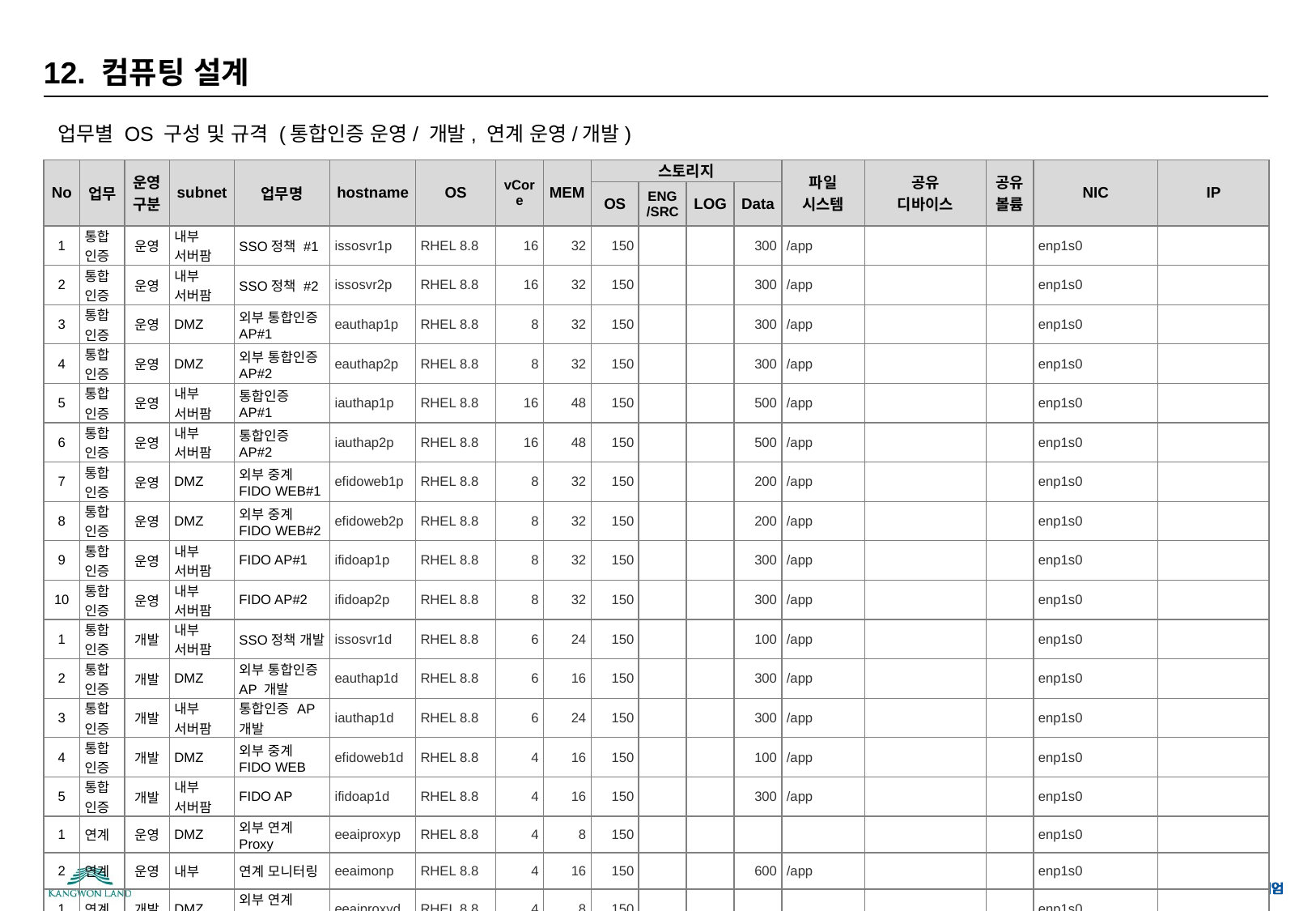

# 12. 컴퓨팅 설계
업무별 OS 구성 및 규격 (통합인증 운영/ 개발, 연계 운영/개발)
| No | 업무 | 운영구분 | subnet | 업무명 | hostname | OS | vCore | MEM | 스토리지 |  |  |  | 파일 시스템 | 공유 디바이스 | 공유 볼륨 | NIC | IP |
| --- | --- | --- | --- | --- | --- | --- | --- | --- | --- | --- | --- | --- | --- | --- | --- | --- | --- |
|  |  |  |  |  |  |  |  |  | OS | ENG /SRC | LOG | Data |  |  |  |  |  |
| 1 | 통합인증 | 운영 | 내부 서버팜 | SSO정책 #1 | issosvr1p | RHEL 8.8 | 16 | 32 | 150 |  |  | 300 | /app |  |  | enp1s0 |  |
| 2 | 통합인증 | 운영 | 내부 서버팜 | SSO정책 #2 | issosvr2p | RHEL 8.8 | 16 | 32 | 150 |  |  | 300 | /app |  |  | enp1s0 |  |
| 3 | 통합인증 | 운영 | DMZ | 외부 통합인증 AP#1 | eauthap1p | RHEL 8.8 | 8 | 32 | 150 |  |  | 300 | /app |  |  | enp1s0 |  |
| 4 | 통합인증 | 운영 | DMZ | 외부 통합인증 AP#2 | eauthap2p | RHEL 8.8 | 8 | 32 | 150 |  |  | 300 | /app |  |  | enp1s0 |  |
| 5 | 통합인증 | 운영 | 내부 서버팜 | 통합인증 AP#1 | iauthap1p | RHEL 8.8 | 16 | 48 | 150 |  |  | 500 | /app |  |  | enp1s0 |  |
| 6 | 통합인증 | 운영 | 내부 서버팜 | 통합인증 AP#2 | iauthap2p | RHEL 8.8 | 16 | 48 | 150 |  |  | 500 | /app |  |  | enp1s0 |  |
| 7 | 통합인증 | 운영 | DMZ | 외부 중계 FIDO WEB#1 | efidoweb1p | RHEL 8.8 | 8 | 32 | 150 |  |  | 200 | /app |  |  | enp1s0 |  |
| 8 | 통합인증 | 운영 | DMZ | 외부 중계 FIDO WEB#2 | efidoweb2p | RHEL 8.8 | 8 | 32 | 150 |  |  | 200 | /app |  |  | enp1s0 |  |
| 9 | 통합인증 | 운영 | 내부 서버팜 | FIDO AP#1 | ifidoap1p | RHEL 8.8 | 8 | 32 | 150 |  |  | 300 | /app |  |  | enp1s0 |  |
| 10 | 통합인증 | 운영 | 내부 서버팜 | FIDO AP#2 | ifidoap2p | RHEL 8.8 | 8 | 32 | 150 |  |  | 300 | /app |  |  | enp1s0 |  |
| 1 | 통합인증 | 개발 | 내부 서버팜 | SSO정책 개발 | issosvr1d | RHEL 8.8 | 6 | 24 | 150 |  |  | 100 | /app |  |  | enp1s0 |  |
| 2 | 통합인증 | 개발 | DMZ | 외부 통합인증 AP 개발 | eauthap1d | RHEL 8.8 | 6 | 16 | 150 |  |  | 300 | /app |  |  | enp1s0 |  |
| 3 | 통합인증 | 개발 | 내부 서버팜 | 통합인증 AP 개발 | iauthap1d | RHEL 8.8 | 6 | 24 | 150 |  |  | 300 | /app |  |  | enp1s0 |  |
| 4 | 통합인증 | 개발 | DMZ | 외부 중계 FIDO WEB | efidoweb1d | RHEL 8.8 | 4 | 16 | 150 |  |  | 100 | /app |  |  | enp1s0 |  |
| 5 | 통합인증 | 개발 | 내부 서버팜 | FIDO AP | ifidoap1d | RHEL 8.8 | 4 | 16 | 150 |  |  | 300 | /app |  |  | enp1s0 |  |
| 1 | 연계 | 운영 | DMZ | 외부 연계 Proxy | eeaiproxyp | RHEL 8.8 | 4 | 8 | 150 |  |  |  |  |  |  | enp1s0 |  |
| 2 | 연계 | 운영 | 내부 | 연계 모니터링 | eeaimonp | RHEL 8.8 | 4 | 16 | 150 |  |  | 600 | /app |  |  | enp1s0 |  |
| 1 | 연계 | 개발 | DMZ | 외부 연계 Proxy 개발 | eeaiproxyd | RHEL 8.8 | 4 | 8 | 150 |  |  |  |  |  |  | enp1s0 |  |
28